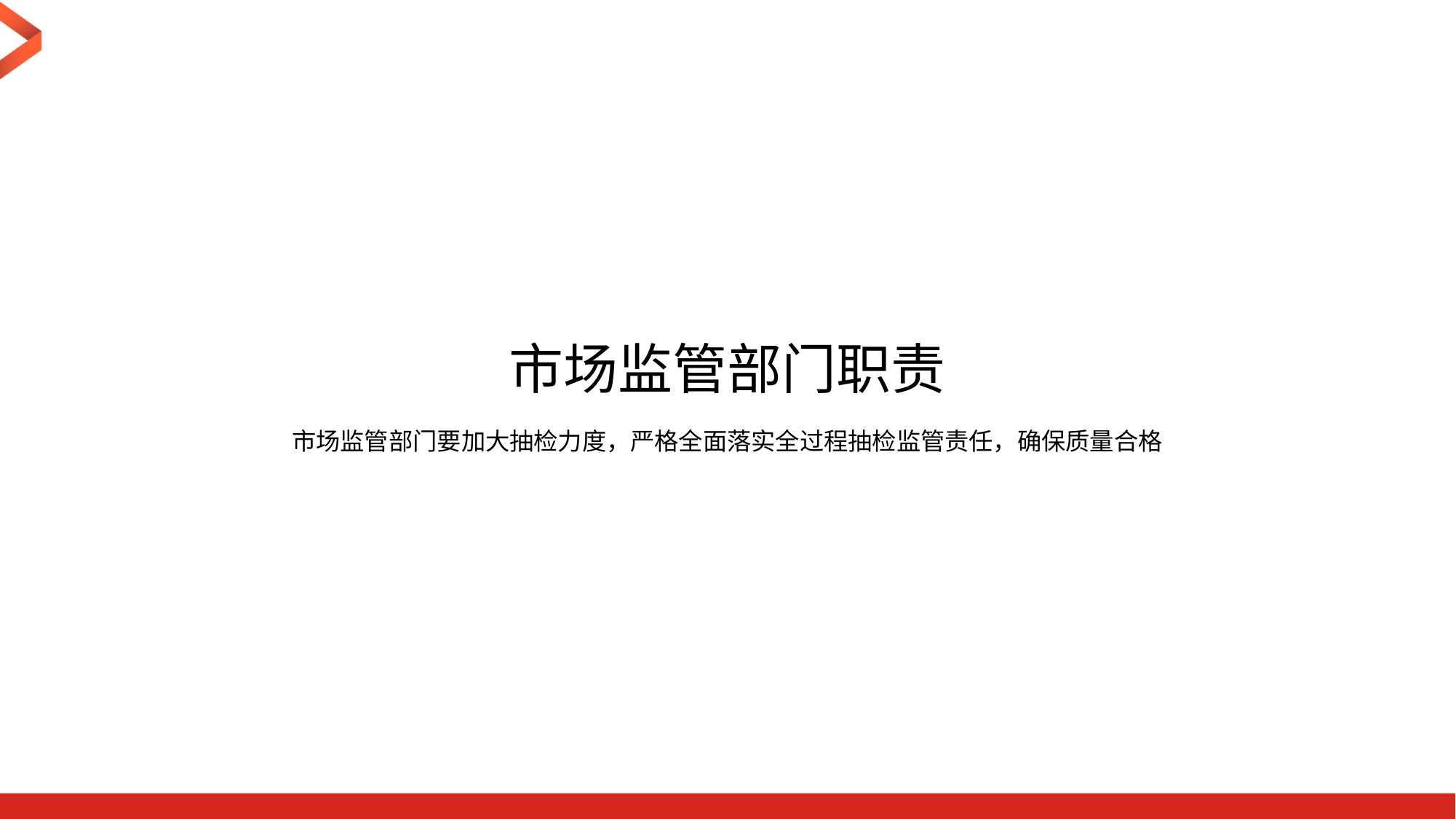

市场监管部门职责
市场监管部门要加大抽检力度，严格全面落实全过程抽检监管责任，确保质量合格